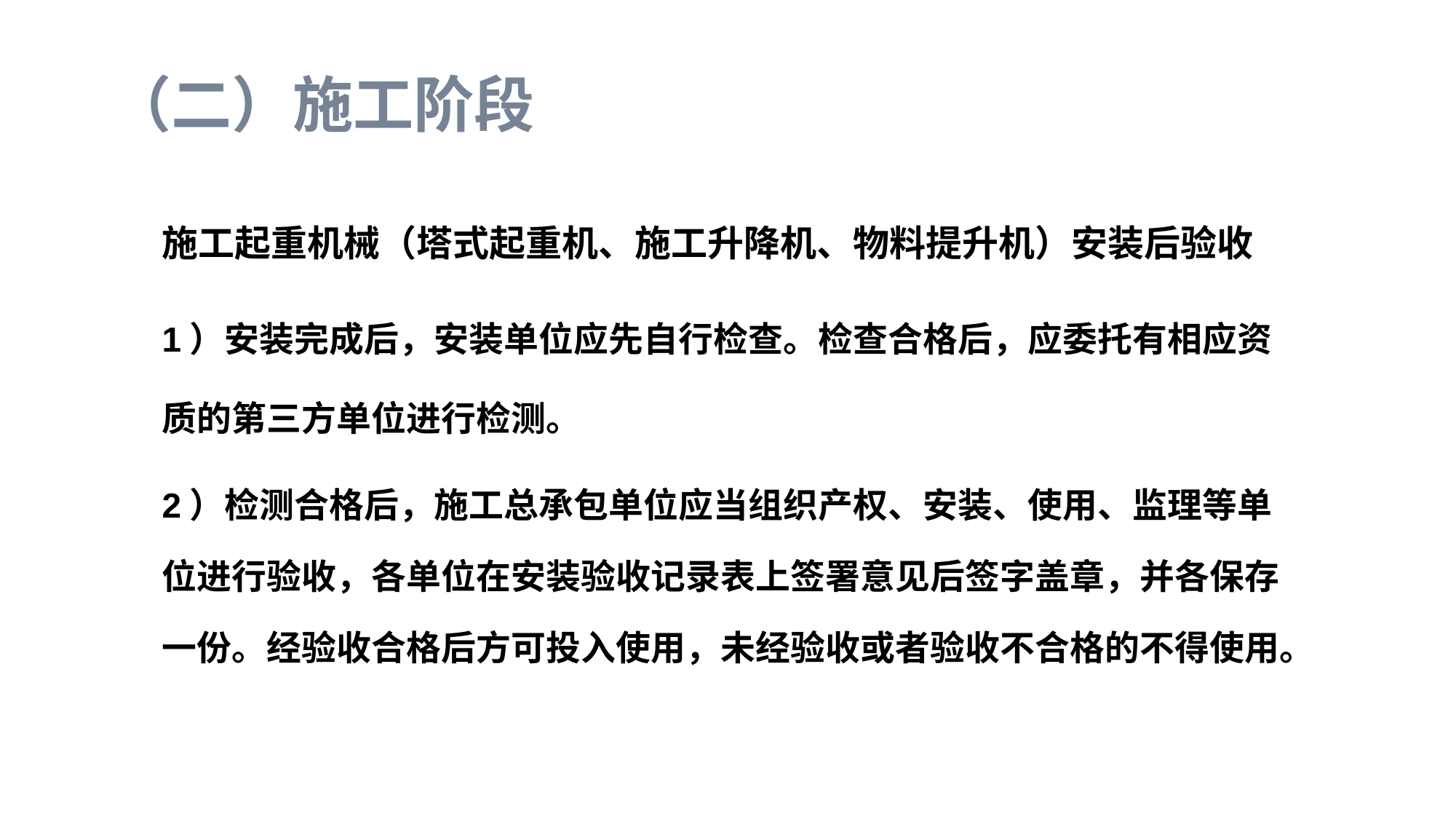

# （二）施工阶段
施工起重机械（塔式起重机、施工升降机、物料提升机）安装后验收
1）安装完成后，安装单位应先自行检查。检查合格后，应委托有相应资质的第三方单位进行检测。
2）检测合格后，施工总承包单位应当组织产权、安装、使用、监理等单位进行验收，各单位在安装验收记录表上签署意见后签字盖章，并各保存一份。经验收合格后方可投入使用，未经验收或者验收不合格的不得使用。